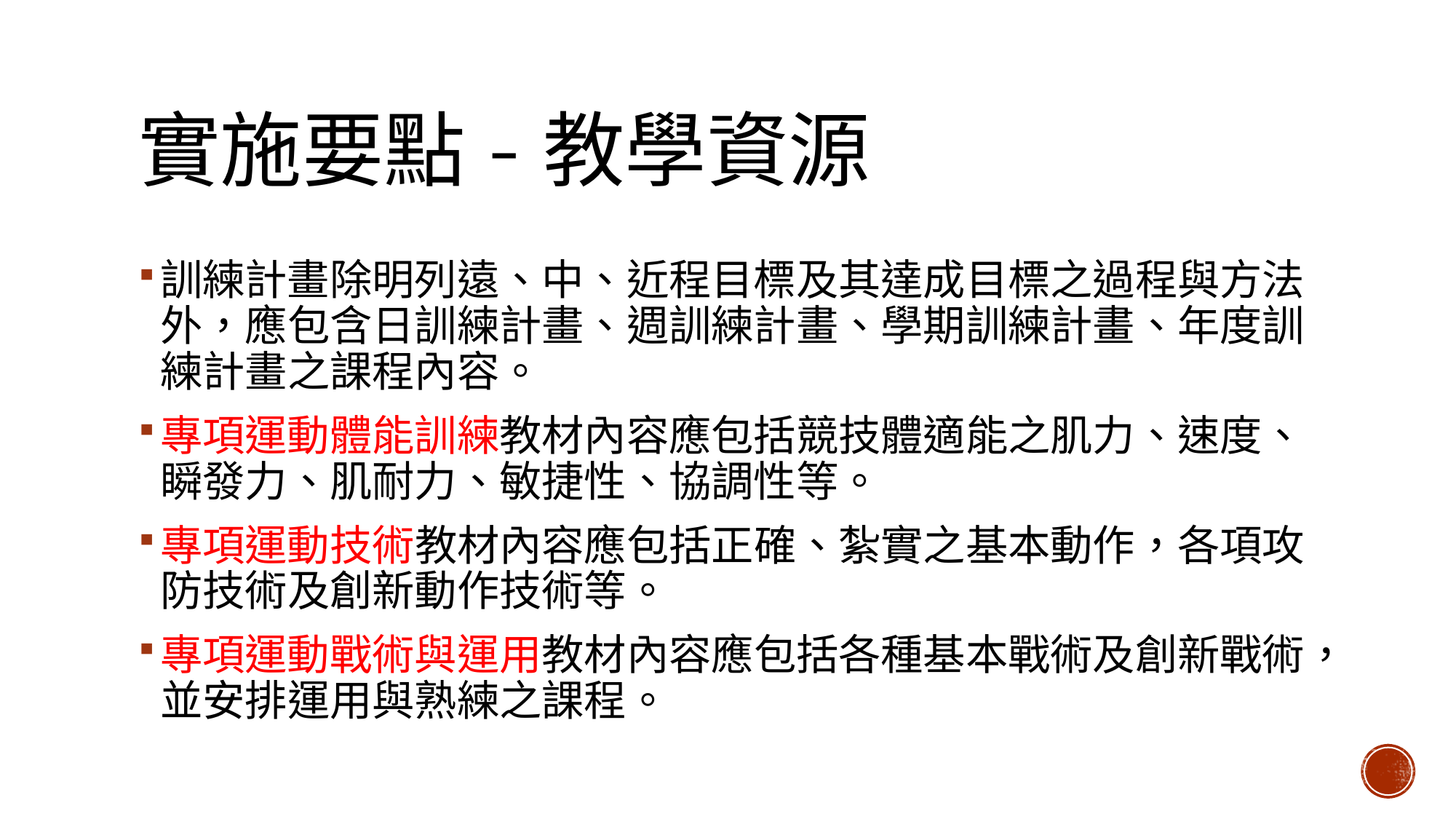

# 實施要點-教學資源
訓練計畫除明列遠、中、近程目標及其達成目標之過程與方法外，應包含日訓練計畫、週訓練計畫、學期訓練計畫、年度訓練計畫之課程內容。
專項運動體能訓練教材內容應包括競技體適能之肌力、速度、瞬發力、肌耐力、敏捷性、協調性等。
專項運動技術教材內容應包括正確、紮實之基本動作，各項攻防技術及創新動作技術等。
專項運動戰術與運用教材內容應包括各種基本戰術及創新戰術，並安排運用與熟練之課程。